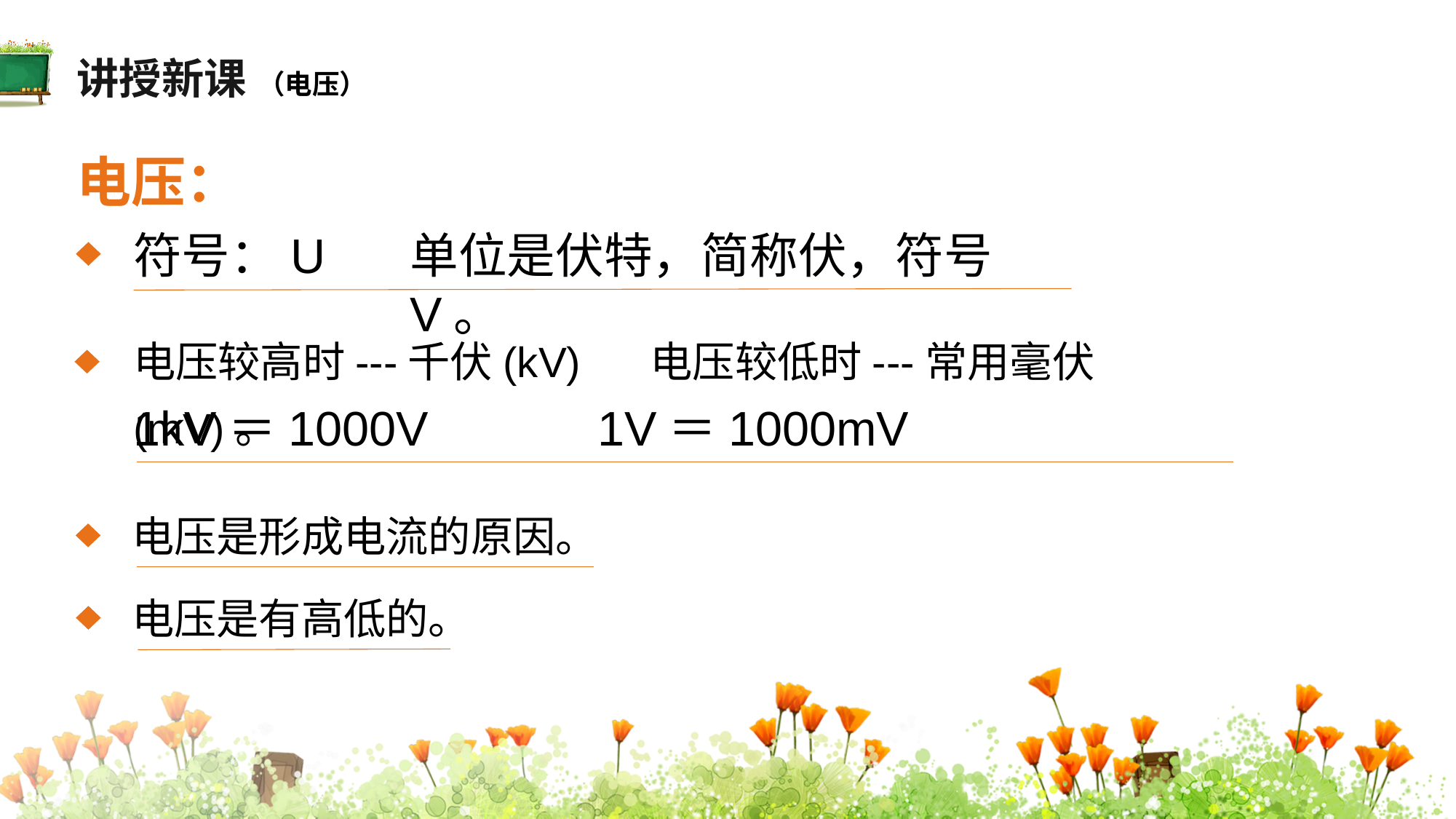

讲授新课
（电压）

电压：
符号：U
单位是伏特，简称伏，符号V。

电压较高时---千伏(kV)     电压较低时---常用毫伏(mV)。

1kV＝1000V　　　1V＝1000mV
电压是形成电流的原因。

电压是有高低的。